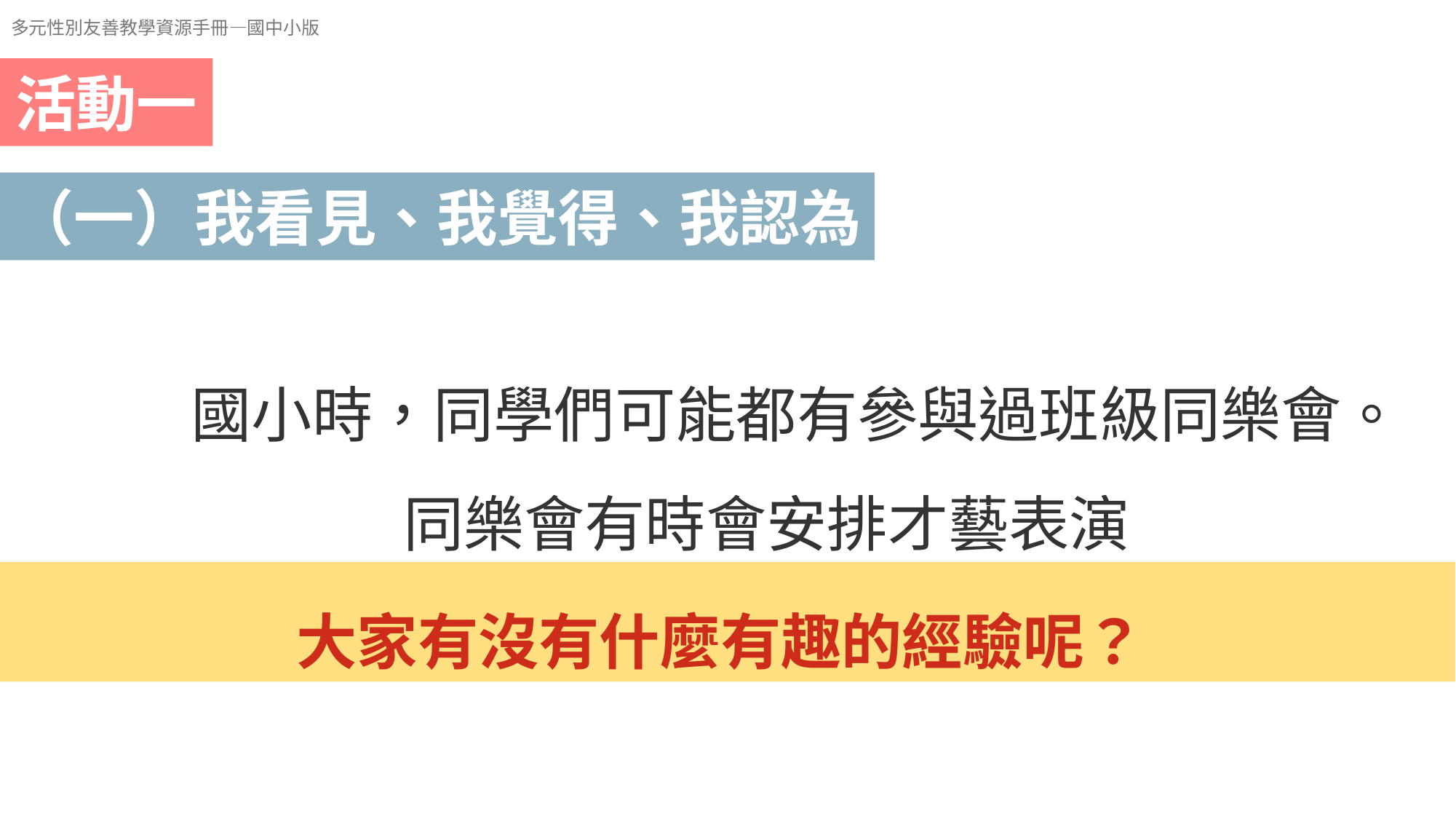

多元性別友善教學資源手冊—國中小版
活動一
（一）我看見、我覺得、我認為
國小時，同學們可能都有參與過班級同樂會。同樂會有時會安排才藝表演
大家有沒有什麼有趣的經驗呢？